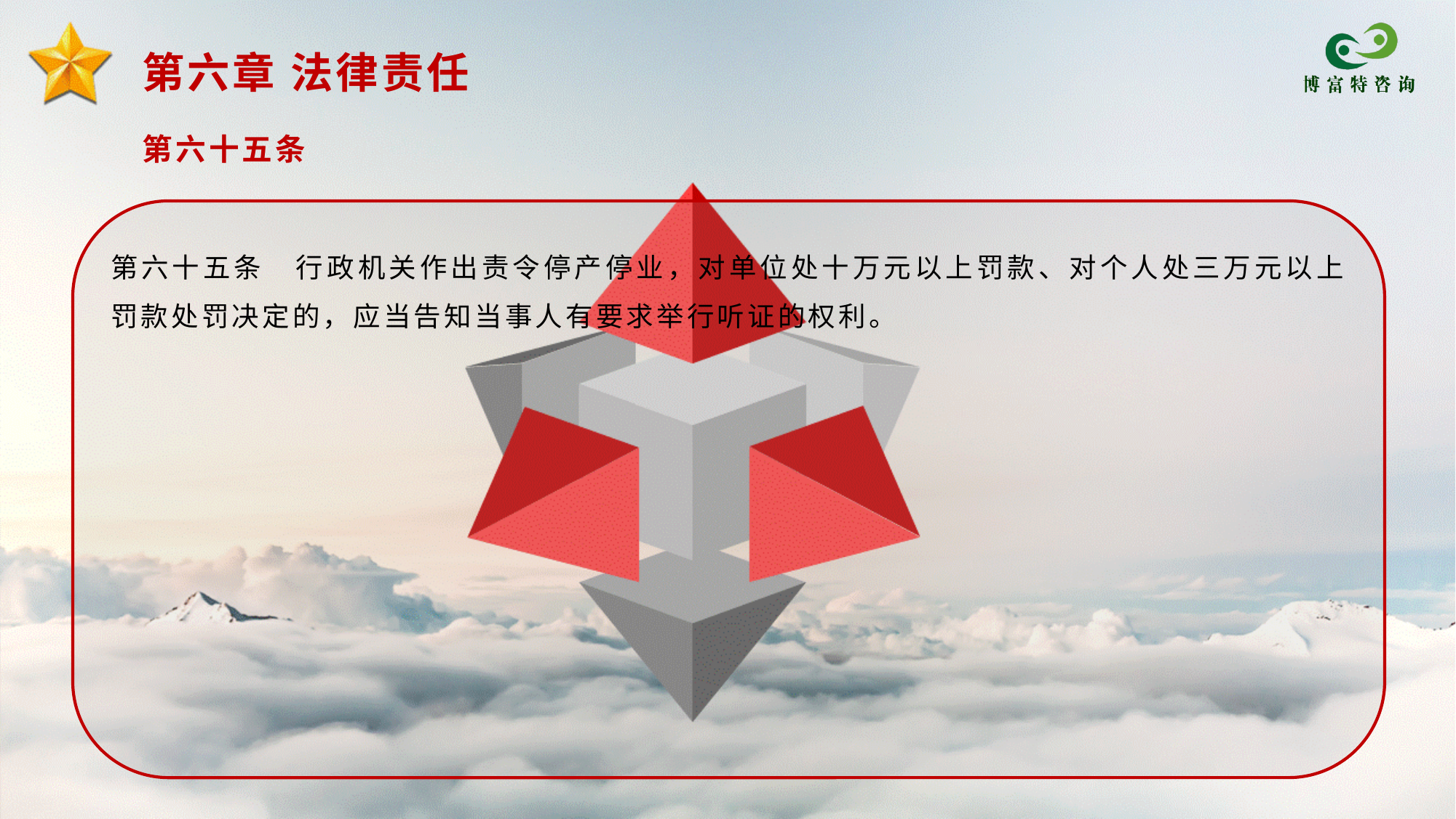

第六章 法律责任
第六十五条
第六十五条　行政机关作出责令停产停业，对单位处十万元以上罚款、对个人处三万元以上罚款处罚决定的，应当告知当事人有要求举行听证的权利。